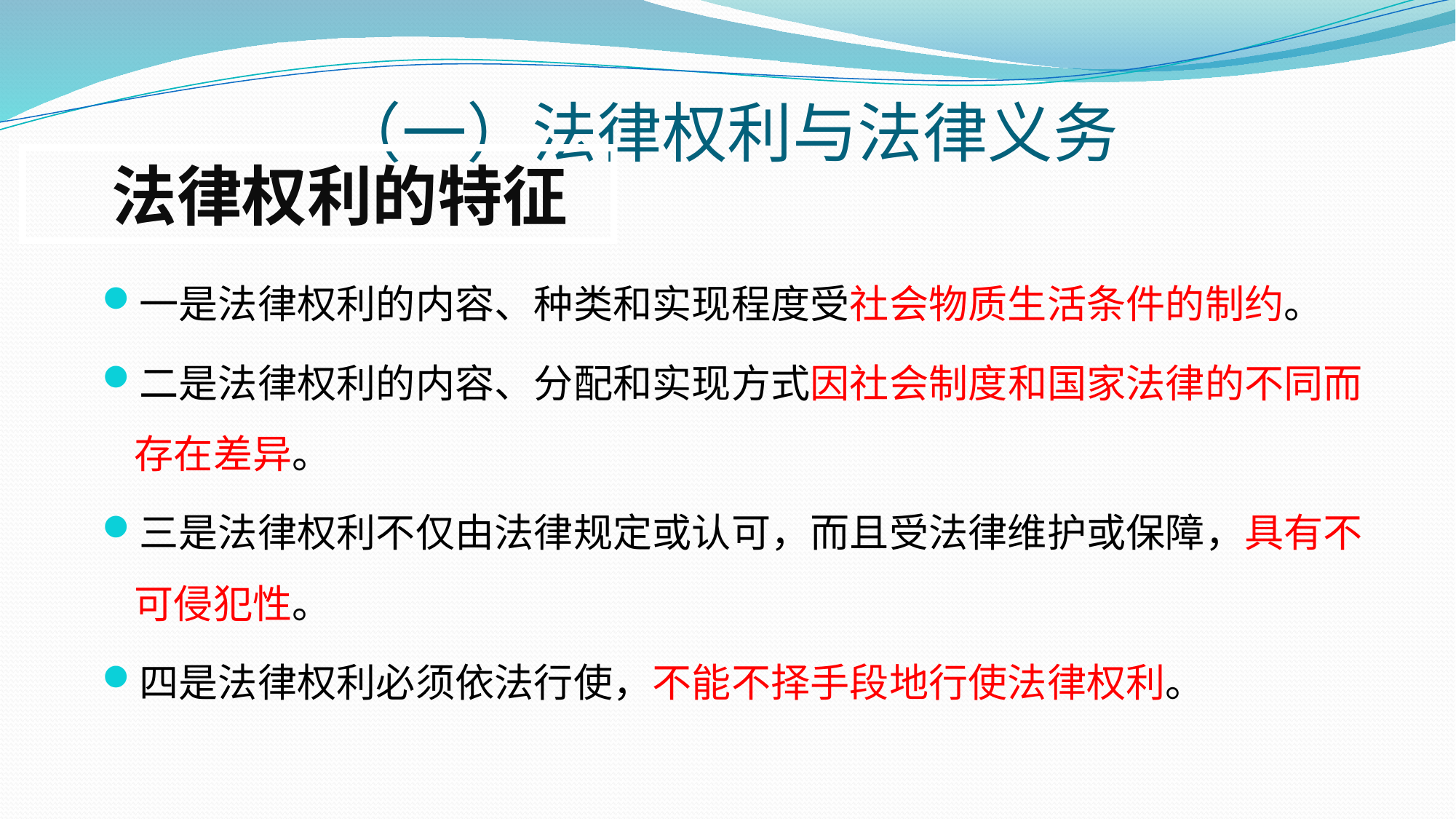

# （一）法律权利与法律义务
    法律权利的特征
一是法律权利的内容、种类和实现程度受社会物质生活条件的制约。
二是法律权利的内容、分配和实现方式因社会制度和国家法律的不同而存在差异。
三是法律权利不仅由法律规定或认可，而且受法律维护或保障，具有不可侵犯性。
四是法律权利必须依法行使，不能不择手段地行使法律权利。